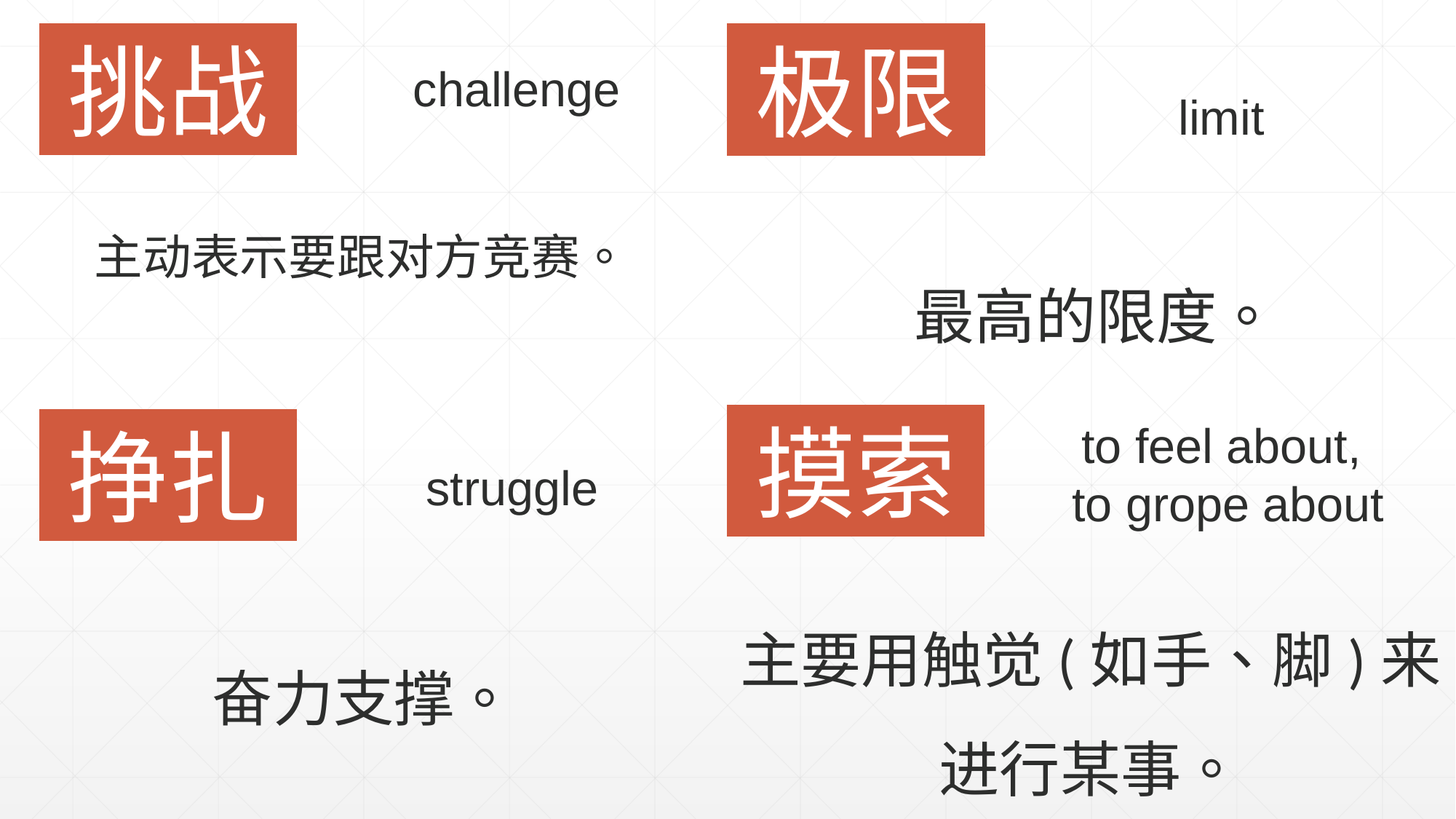

挑战
极限
challenge
limit
主动表示要跟对方竞赛。
最高的限度。
摸索
挣扎
to feel about,
 to grope about
struggle
主要用触觉(如手、脚)来进行某事。
奋力支撑。